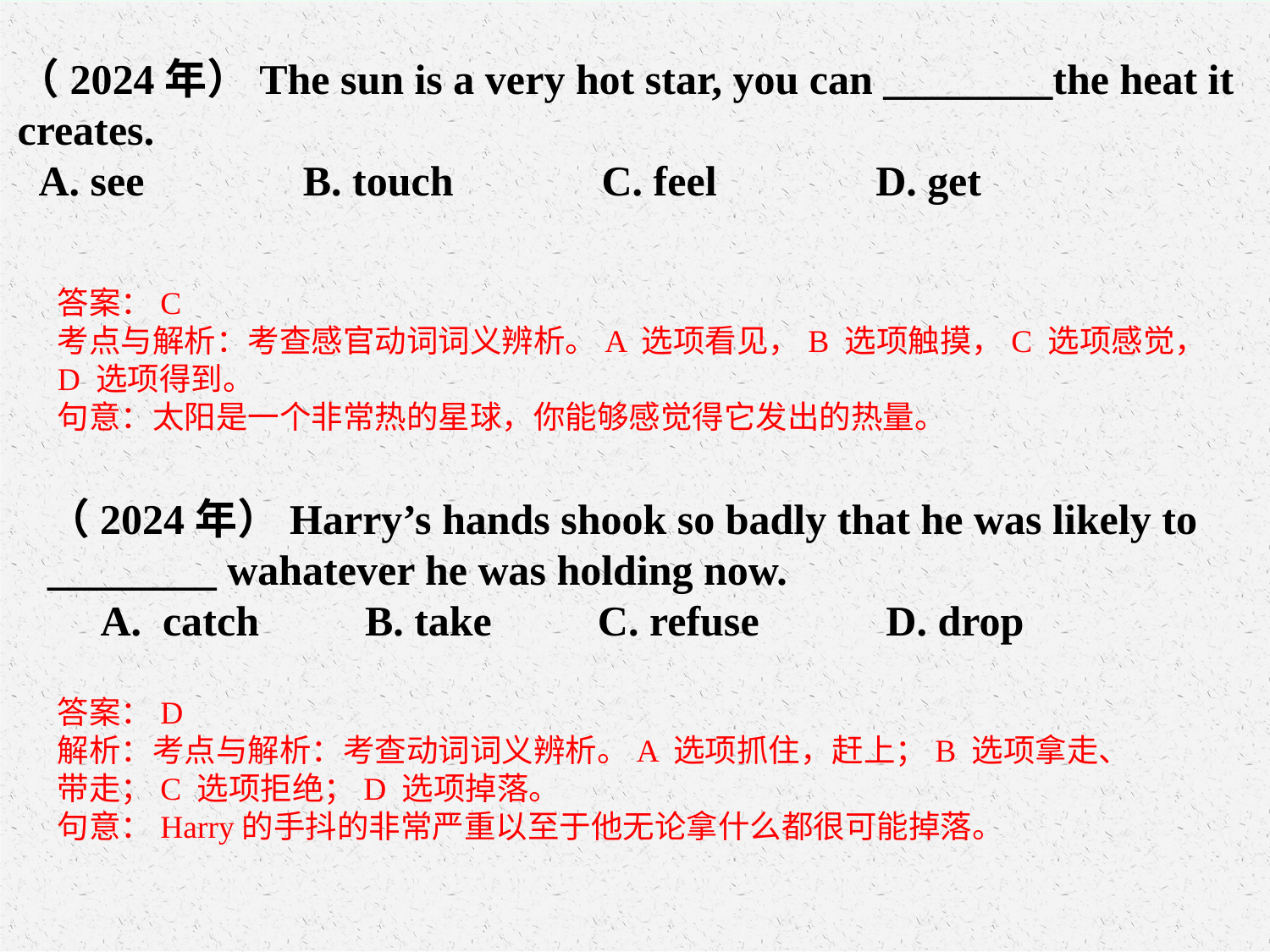

（2024年）The sun is a very hot star, you can ________the heat it creates.
  A. see               B. touch              C. feel               D. get
答案：C
考点与解析：考查感官动词词义辨析。A 选项看见，B 选项触摸，C 选项感觉，D 选项得到。
句意：太阳是一个非常热的星球，你能够感觉得它发出的热量。
（2024年）Harry’s hands shook so badly that he was likely to ________ wahatever he was holding now.
     A.  catch          B. take          C. refuse            D. drop
答案：D
解析：考点与解析：考查动词词义辨析。A 选项抓住，赶上；B 选项拿走、带走；C 选项拒绝；D 选项掉落。
句意：Harry的手抖的非常严重以至于他无论拿什么都很可能掉落。